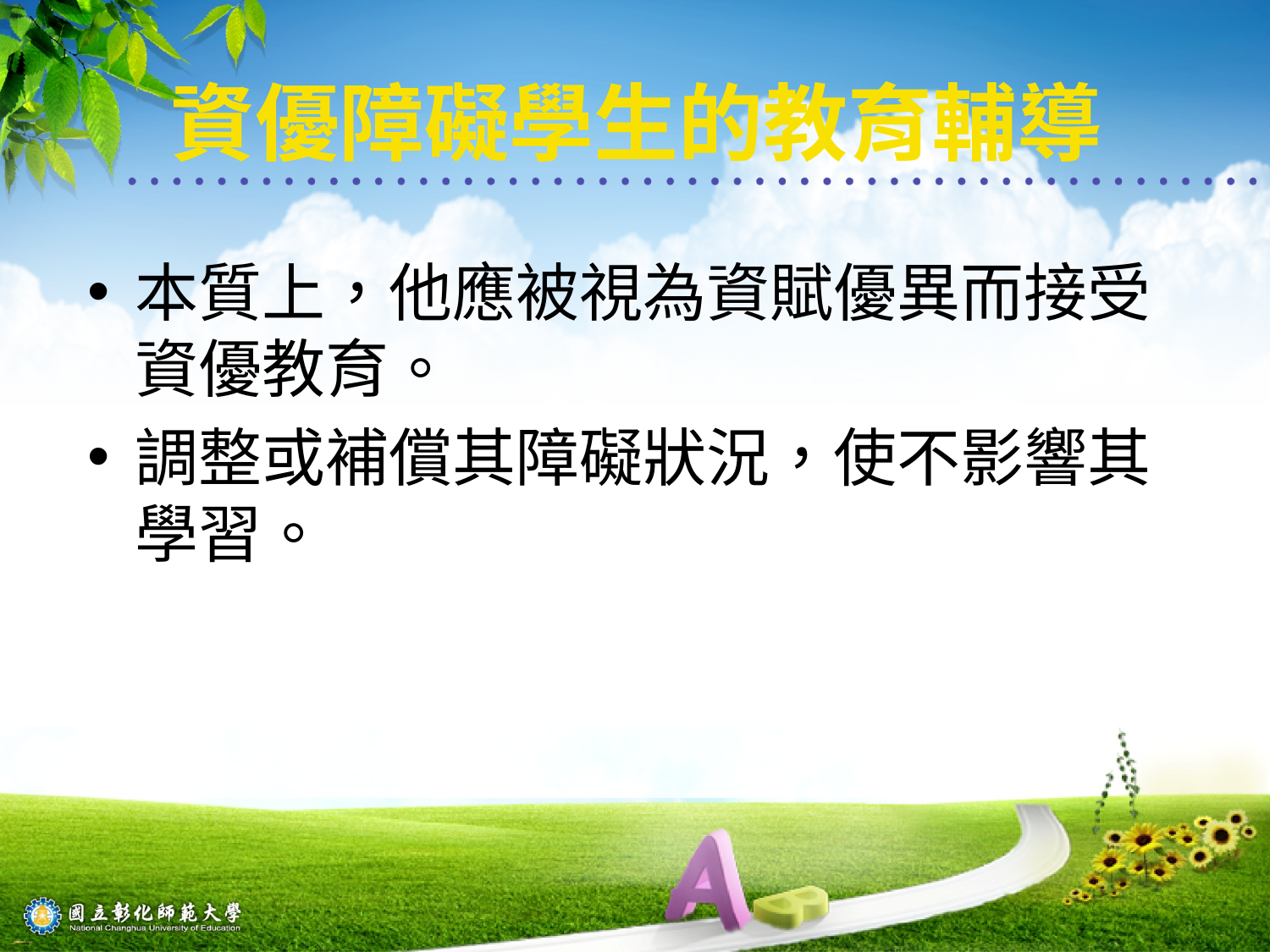

# 資優障礙學生的教育輔導
本質上，他應被視為資賦優異而接受資優教育。
調整或補償其障礙狀況，使不影響其學習。